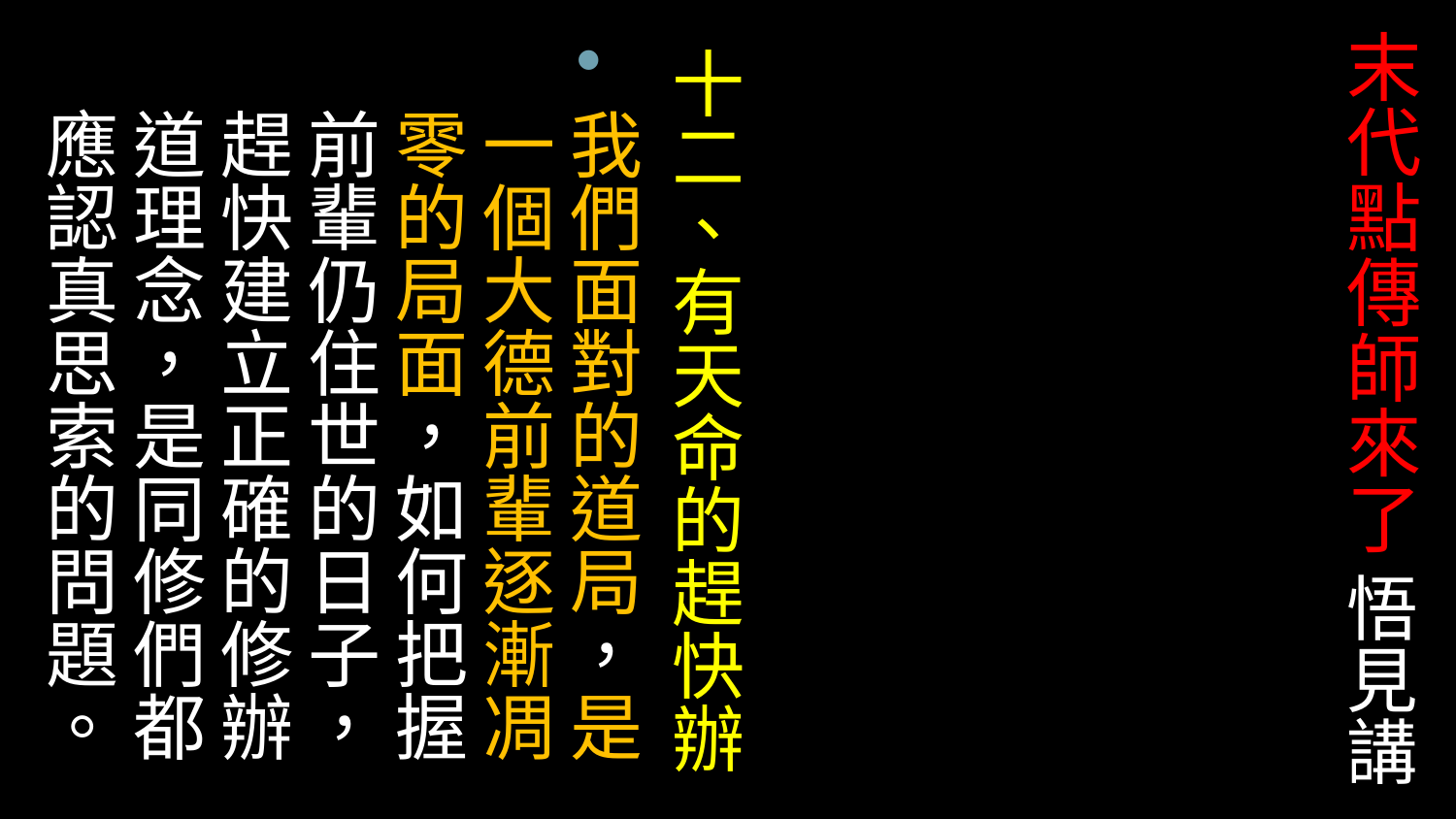

# 末代點傳師來了 悟見講
十二、有天命的趕快辦
我們面對的道局，是一個大德前輩逐漸凋零的局面，如何把握前輩仍住世的日子，趕快建立正確的修辦道理念，是同修們都應認真思索的問題。